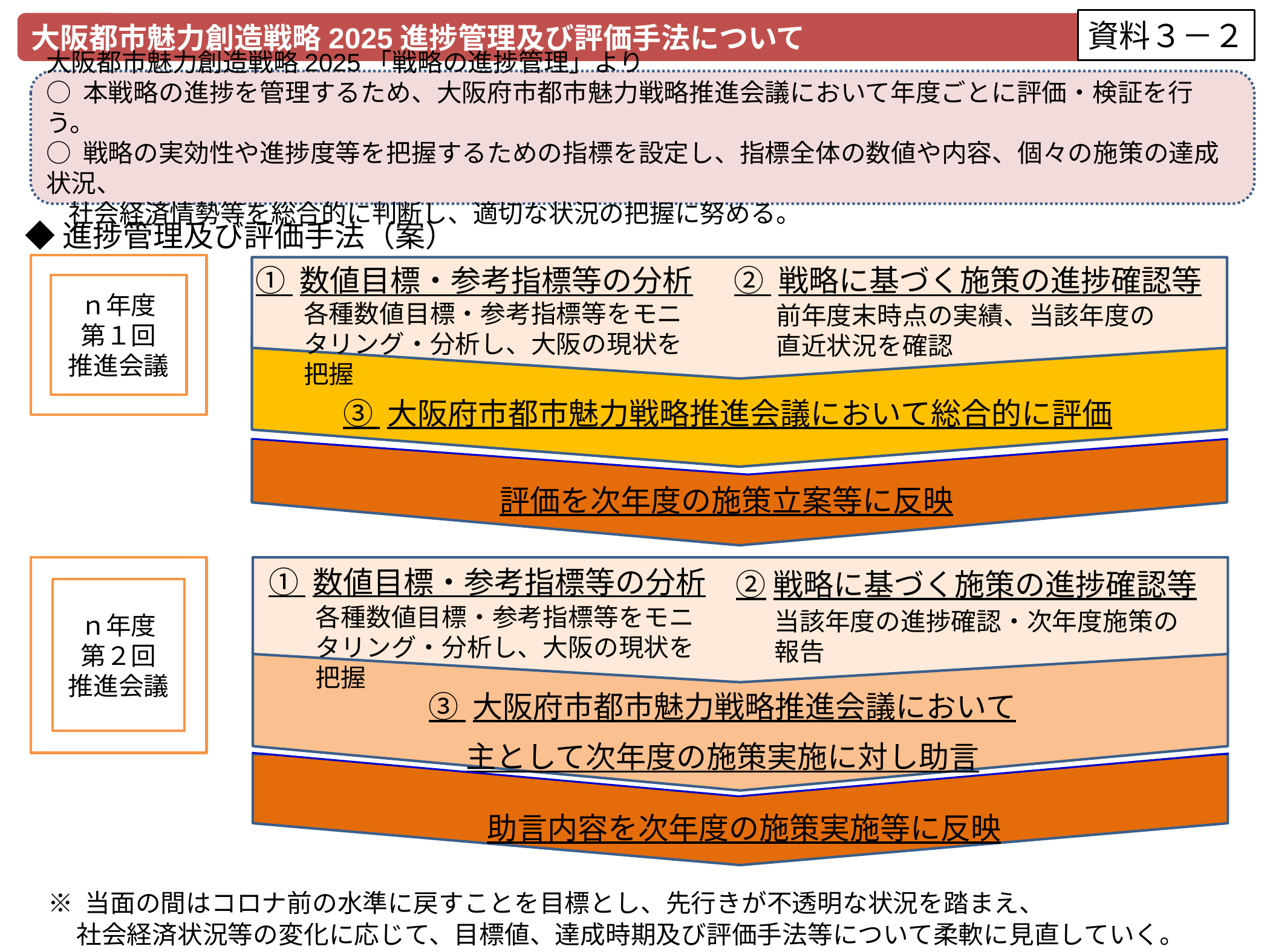

資料３－２
大阪都市魅力創造戦略2025進捗管理及び評価手法について
大阪都市魅力創造戦略2025「戦略の進捗管理」より
○ 本戦略の進捗を管理するため、大阪府市都市魅力戦略推進会議において年度ごとに評価・検証を行う。
○ 戦略の実効性や進捗度等を把握するための指標を設定し、指標全体の数値や内容、個々の施策の達成状況、
   社会経済情勢等を総合的に判断し、適切な状況の把握に努める。

◆進捗管理及び評価手法（案）

ｎ年度
第１回
推進会議
① 数値目標・参考指標等の分析
② 戦略に基づく施策の進捗確認等
各種数値目標・参考指標等をモニタリング・分析し、大阪の現状を把握
前年度末時点の実績、当該年度の
直近状況を確認

③ 大阪府市都市魅力戦略推進会議において総合的に評価
評価を次年度の施策立案等に反映
ｎ年度
第２回
推進会議
① 数値目標・参考指標等の分析
②戦略に基づく施策の進捗確認等

各種数値目標・参考指標等をモニタリング・分析し、大阪の現状を把握
当該年度の進捗確認・次年度施策の
報告
③ 大阪府市都市魅力戦略推進会議において
主として次年度の施策実施に対し助言
助言内容を次年度の施策実施等に反映
※ 当面の間はコロナ前の水準に戻すことを目標とし、先行きが不透明な状況を踏まえ、
    社会経済状況等の変化に応じて、目標値、達成時期及び評価手法等について柔軟に見直していく。